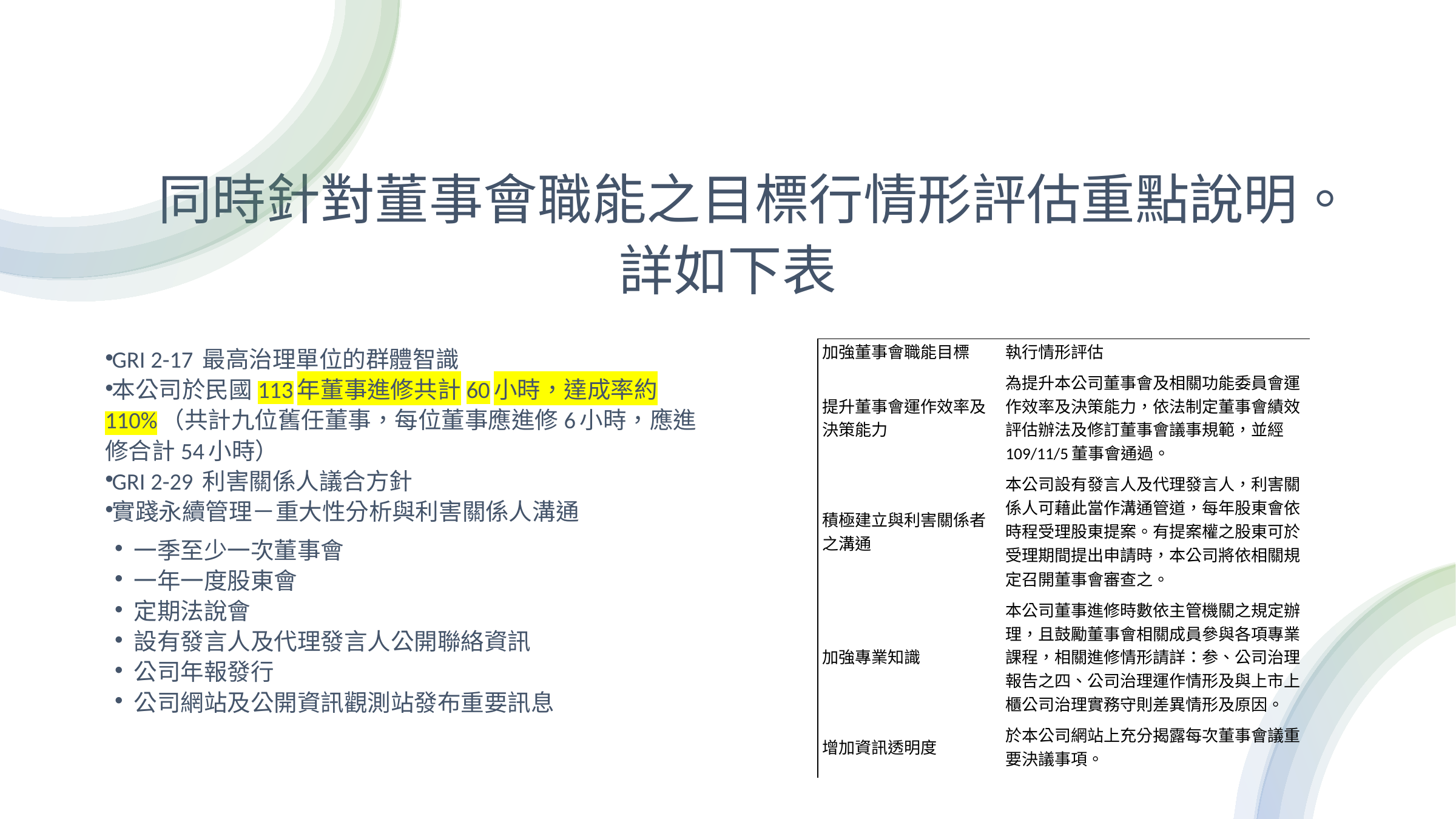

同時針對董事會職能之目標行情形評估重點說明。詳如下表
GRI 2-17 最高治理單位的群體智識
本公司於民國113年董事進修共計60小時，達成率約110%（共計九位舊任董事，每位董事應進修6小時，應進修合計54小時）
GRI 2-29 利害關係人議合方針
實踐永續管理－重大性分析與利害關係人溝通
一季至少一次董事會
一年一度股東會
定期法說會
設有發言人及代理發言人公開聯絡資訊
公司年報發行
公司網站及公開資訊觀測站發布重要訊息
| 加強董事會職能目標 | 執行情形評估 |
| --- | --- |
| 提升董事會運作效率及決策能力 | 為提升本公司董事會及相關功能委員會運作效率及決策能力，依法制定董事會績效評估辦法及修訂董事會議事規範，並經109/11/5董事會通過。 |
| 積極建立與利害關係者之溝通 | 本公司設有發言人及代理發言人，利害關係人可藉此當作溝通管道，每年股東會依時程受理股東提案。有提案權之股東可於受理期間提出申請時，本公司將依相關規定召開董事會審查之。 |
| 加強專業知識 | 本公司董事進修時數依主管機關之規定辦理，且鼓勵董事會相關成員參與各項專業課程，相關進修情形請詳：参、公司治理報告之四、公司治理運作情形及與上市上櫃公司治理實務守則差異情形及原因。 |
| 增加資訊透明度 | 於本公司網站上充分揭露每次董事會議重要決議事項。 |